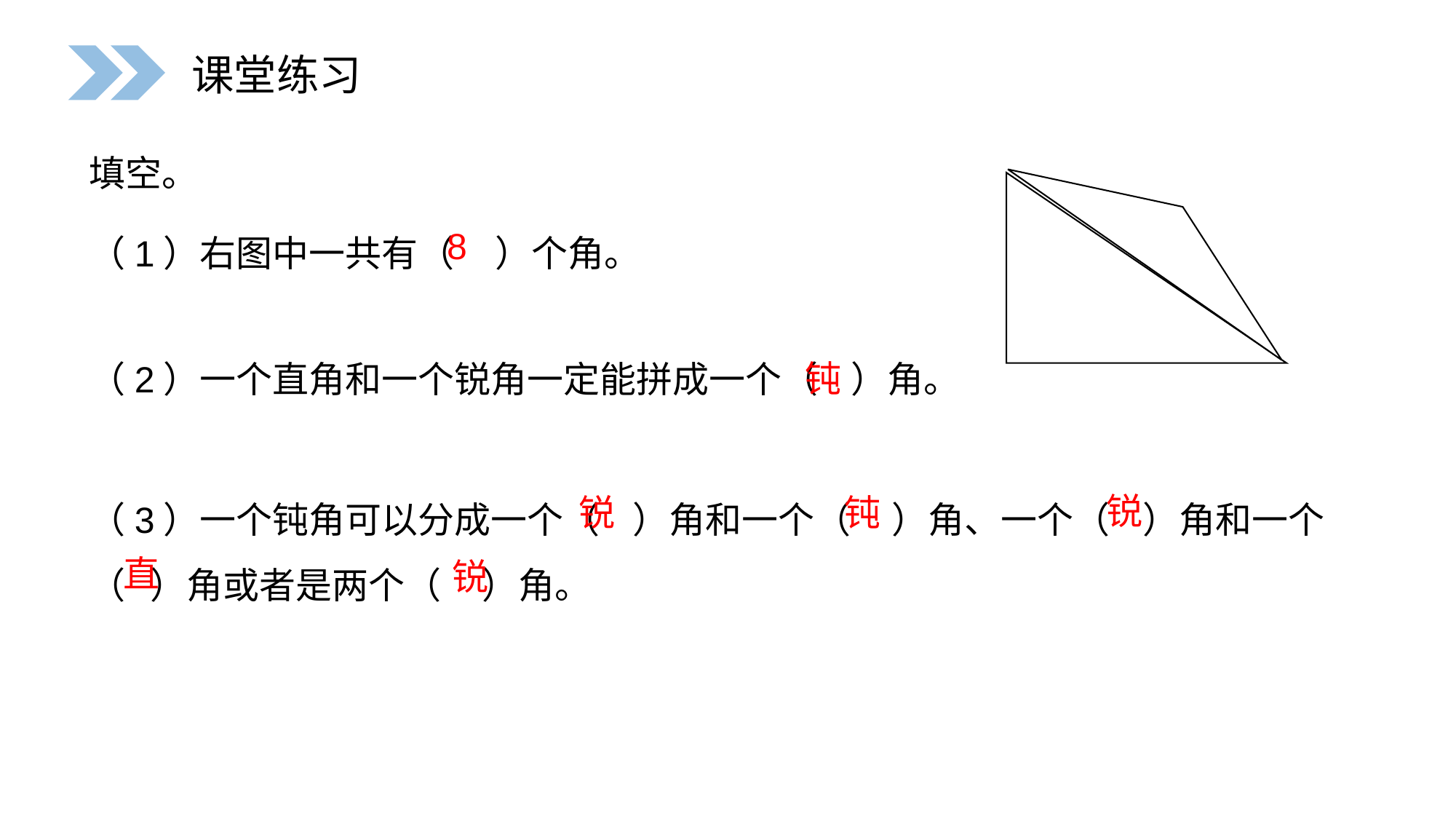

课堂练习
填空。

8
（1）右图中一共有（     ）个角。
（2）一个直角和一个锐角一定能拼成一个（    ）角。
（3）一个钝角可以分成一个（    ）角和一个（     ）角、一个（    ）角和一个（   ）角或者是两个（     ）角。
钝
锐
锐
钝
直
锐